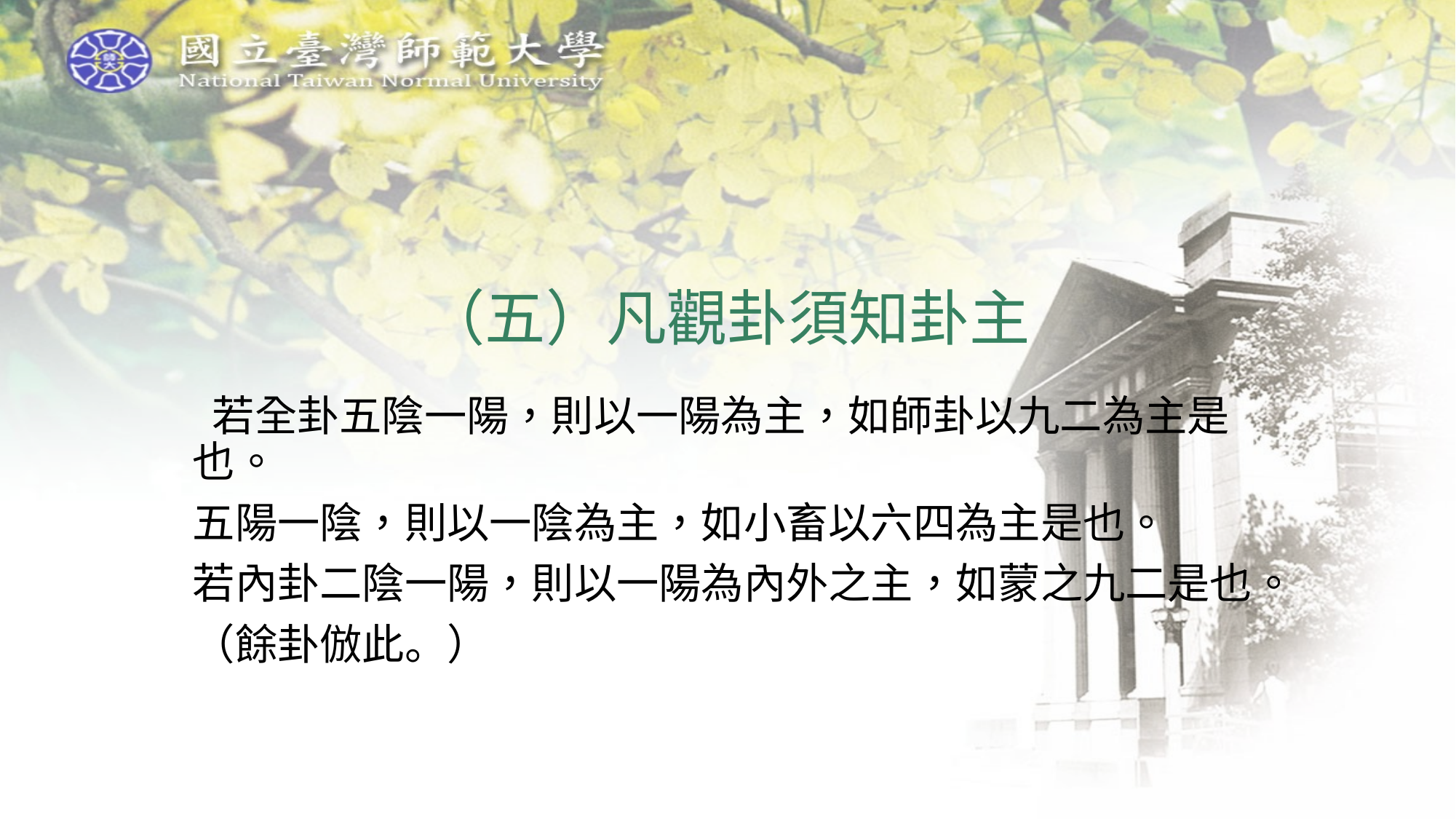

# （五）凡觀卦須知卦主
 若全卦五陰一陽，則以一陽為主，如師卦以九二為主是也。
五陽一陰，則以一陰為主，如小畜以六四為主是也。
若內卦二陰一陽，則以一陽為內外之主，如蒙之九二是也。
（餘卦倣此。）